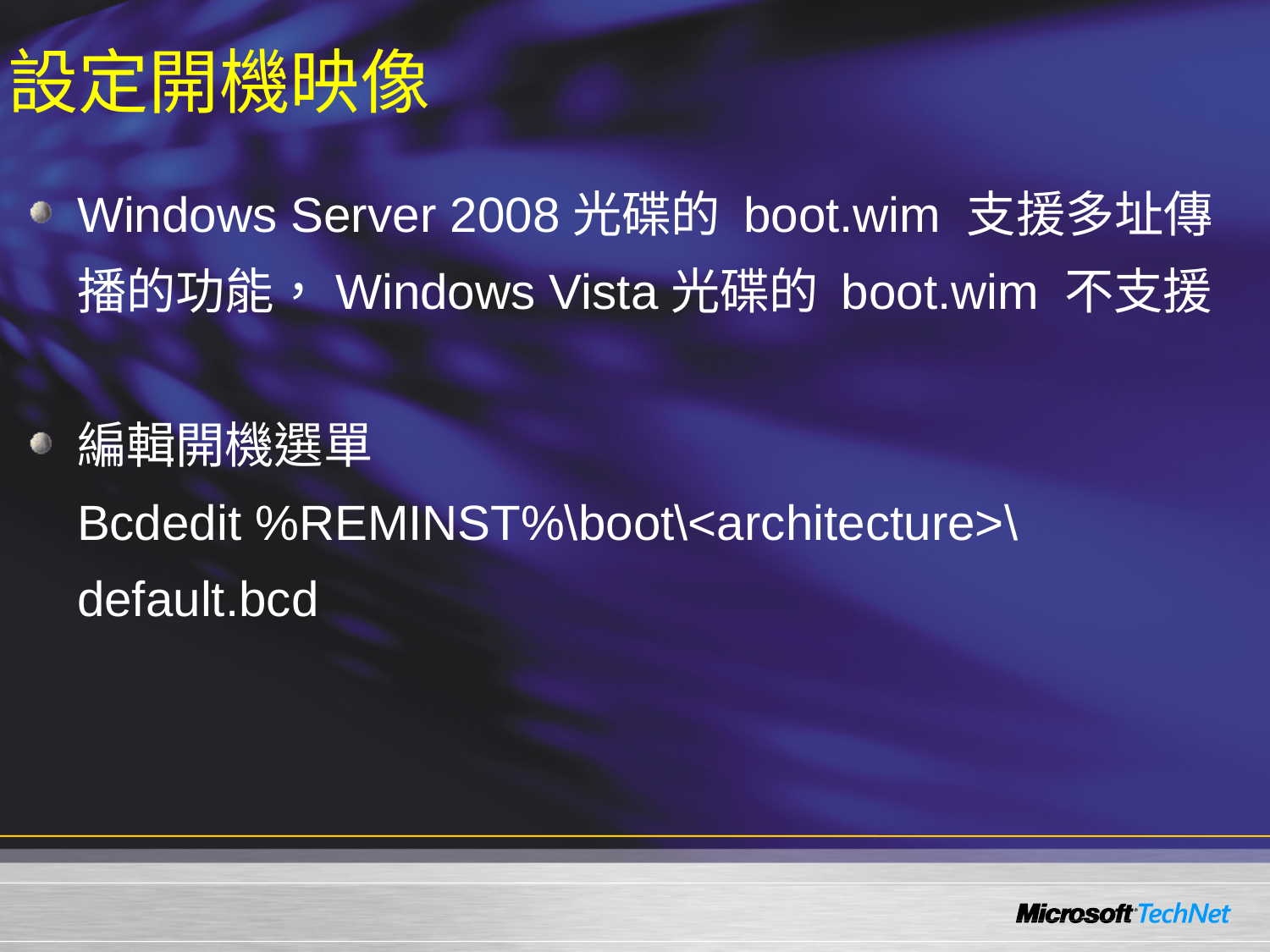

# 設定開機映像
Windows Server 2008光碟的 boot.wim 支援多址傳播的功能，Windows Vista光碟的 boot.wim 不支援

編輯開機選單
Bcdedit %REMINST%\boot\<architecture>\default.bcd